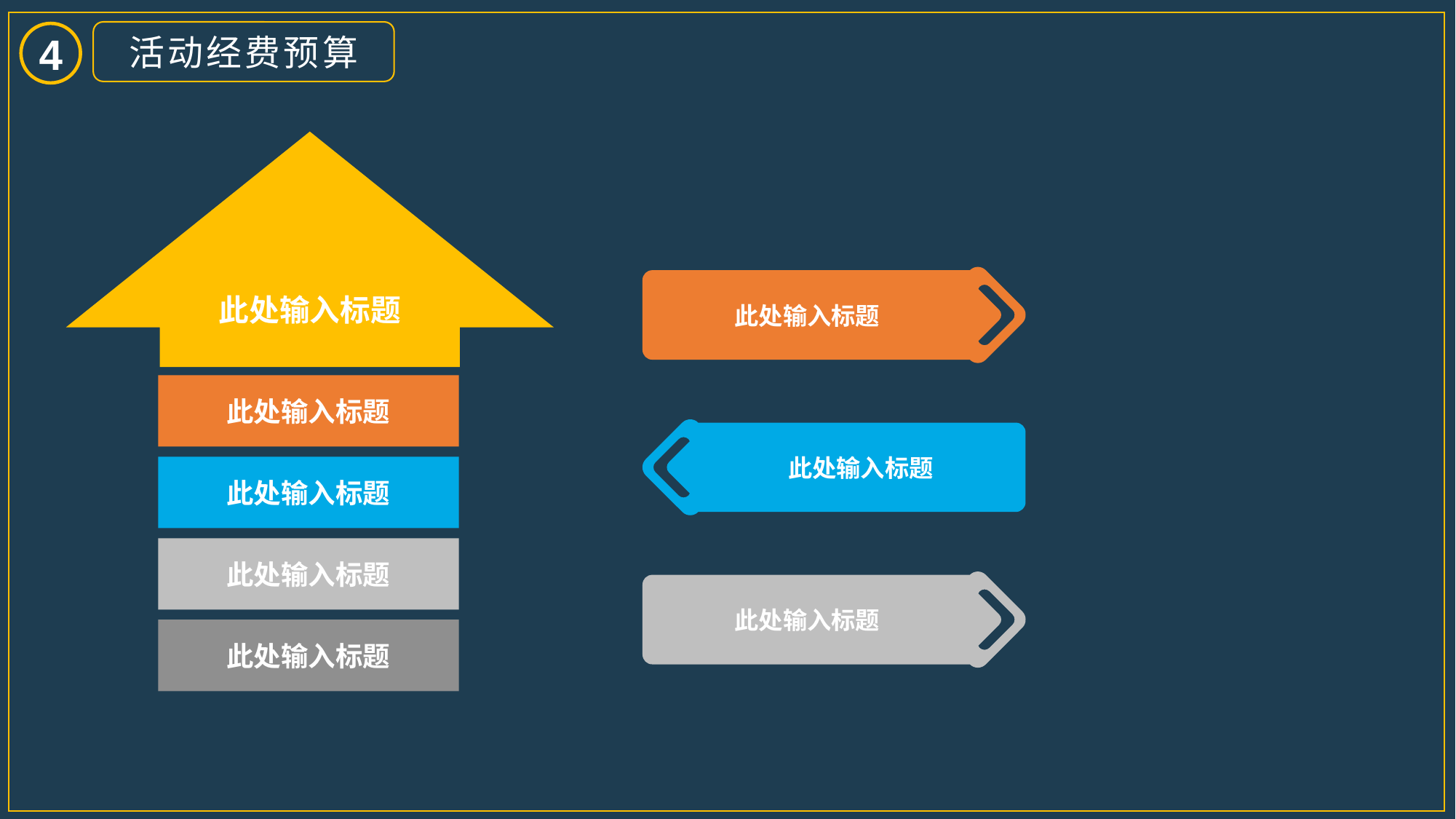

活动经费预算
4
此处输入标题
此处输入标题
此处输入标题
此处输入标题
此处输入标题
此处输入标题
此处输入标题
此处输入标题